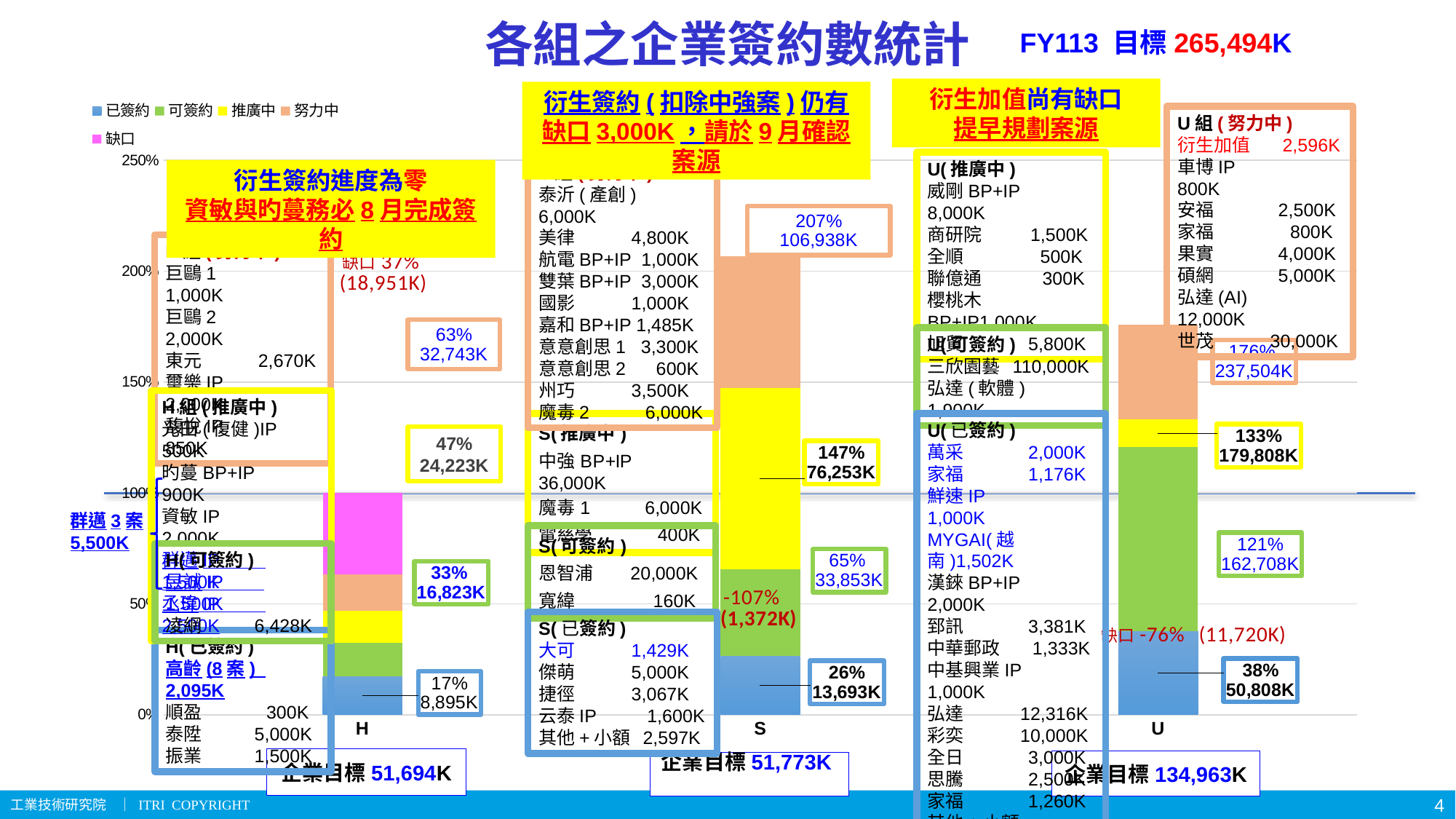

# 各組之企業簽約數統計
FY113 目標265,494K
衍生加值尚有缺口
提早規劃案源
衍生簽約(扣除中強案)仍有缺口3,000K，請於9月確認案源

### Chart

| Category | 已簽約 | 可簽約 | 推廣中 | 努力中 | 缺口 |
|---|---|---|---|---|---|
| H | 0.17207025960459627 | 0.15336402677293304 | 0.1431500754439587 | 0.16481603280844973 | 0.3665996053700623 |
| S | 0.26448148648909664 | 0.38939215421165474 | 0.8189596894134008 | 0.5926834450389199 | -1.065516775153072 |
| U | 0.3764587331342664 | 0.8291161281240044 | 0.12670139223342694 | 0.42749494305846786 | -0.7597711965501655 |
U組(努力中)
衍生加值       2,596K
車博IP               800K
安福               2,500K
家福                  800K
果實               4,000K
碩網               5,000K
弘達(AI)      12,000K
世茂             30,000K
U(推廣中)
威剛BP+IP    8,000K
商研院           1,500K
全順                  500K
聯億通              300K
櫻桃木BP+IP1,000K
旭貿               5,800K
S組(努力中)
泰沂(產創)   6,000K
美律             4,800K
航電BP+IP  1,000K
雙葉BP+IP  3,000K
國影             1,000K
嘉和BP+IP 1,485K
意意創思1   3,300K
意意創思2      600K
州巧             3,500K
魔毒2           6,000K
衍生簽約進度為零
資敏與旳蔓務必8月完成簽約
H組(努力中)
巨鷗1          1,000K
巨鷗2          2,000K
東元             2,670K
璽樂IP         2,000K
馥悅IP            850K
U(可簽約)
三欣園藝  110,000K
弘達(軟體)    1,900K
H組(推廣中)
光田(復健)IP   500K
旳蔓BP+IP     900K
資敏IP          2,000K
群邁IP          1,500K
丞瑋IP          2,500K
U(已簽約)
萬采               2,000K
家福               1,176K
鮮速IP           1,000K
MYGAI(越南)1,502K
漢錸BP+IP    2,000K
郅訊               3,381K
中華郵政       1,333K
中基興業IP    1,000K
弘達             12,316K
彩奕             10,000K
全日               3,000K
思騰               2,500K
家福               1,260K
其他+小額    8,340K
47%
24,223K

群邁3案
5,500K
H(可簽約)
昱誠IP         1,500K
凌網            6,428K
S(已簽約)
大可             1,429K
傑萌             5,000K
捷徑             3,067K
云泰IP          1,600K
其他+小額  2,597K
H(已簽約)
高齡(8案)   2,095K
順盈               300K
泰陞            5,000K
振業            1,500K
企業目標51,694K
企業目標134,963K
企業目標51,773K